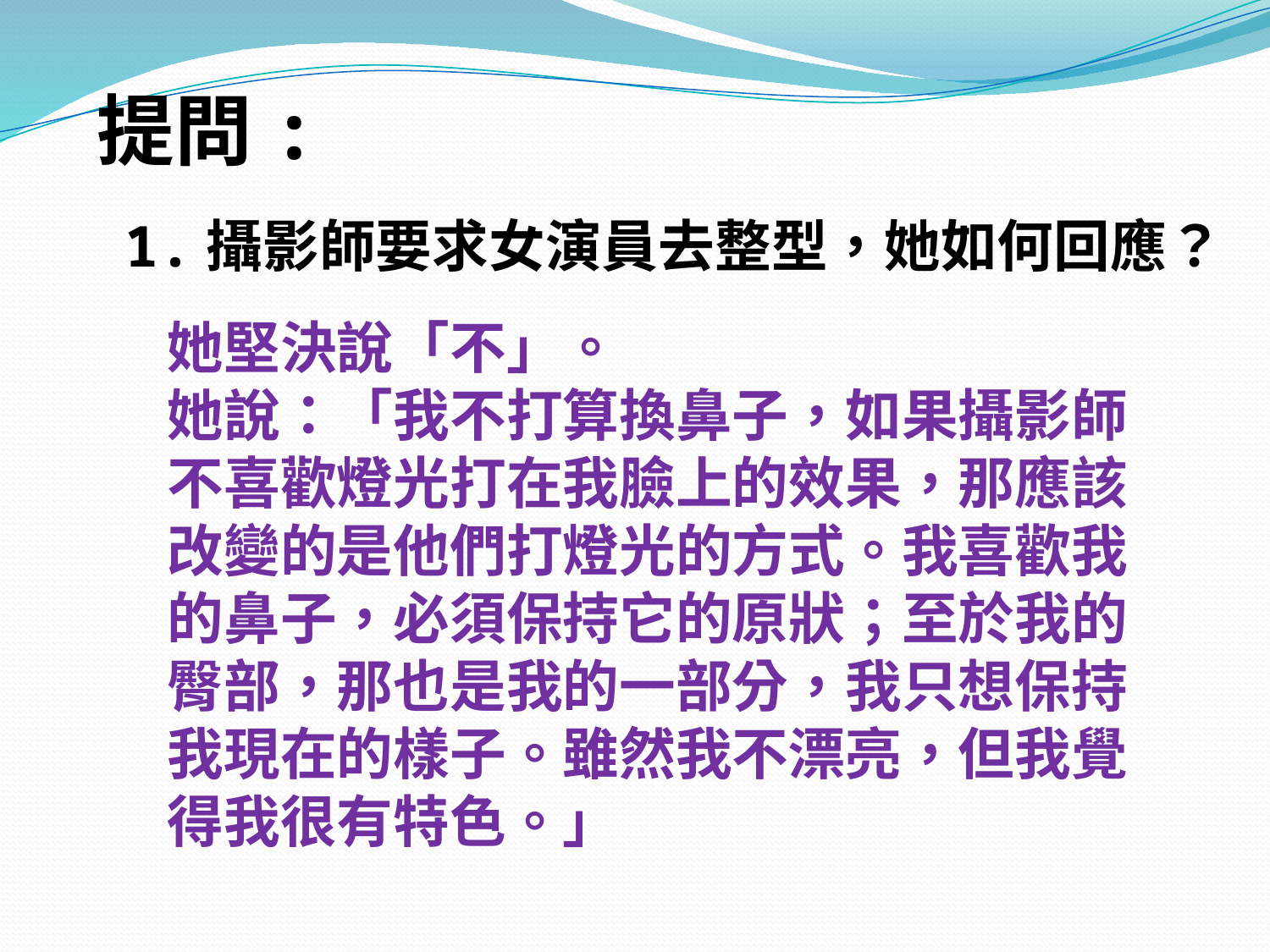

提問:
1.攝影師要求女演員去整型，她如何回應？

她堅決說「不」。
她說：「我不打算換鼻子，如果攝影師不喜歡燈光打在我臉上的效果，那應該改變的是他們打燈光的方式。我喜歡我的鼻子，必須保持它的原狀；至於我的臀部，那也是我的一部分，我只想保持我現在的樣子。雖然我不漂亮，但我覺得我很有特色。」